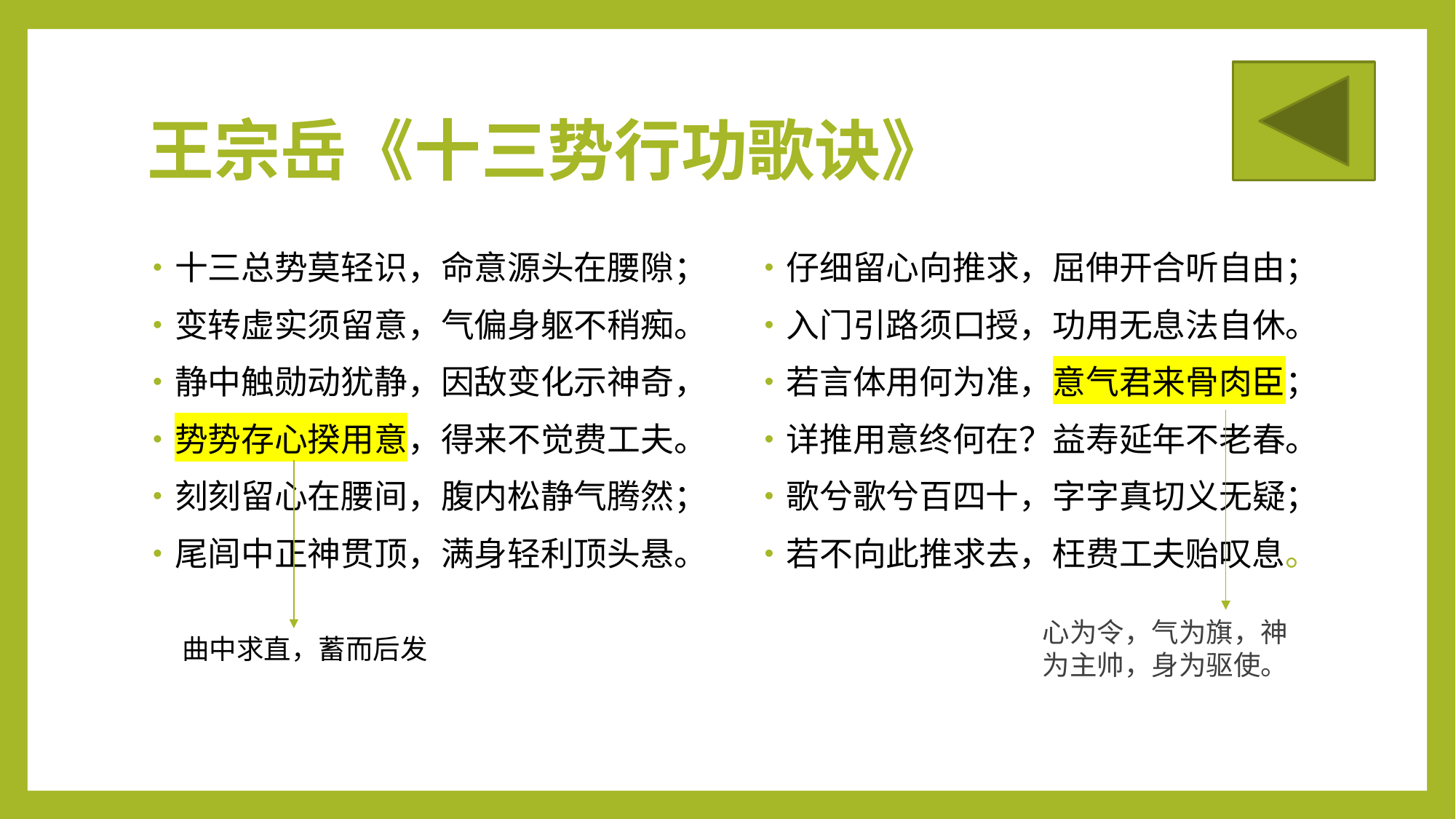

# 王宗岳《十三势行功歌诀》
十三总势莫轻识，命意源头在腰隙；
变转虚实须留意，气偏身躯不稍痴。
静中触勋动犹静，因敌变化示神奇，
势势存心揆用意，得来不觉费工夫。
刻刻留心在腰间，腹内松静气腾然；
尾闾中正神贯顶，满身轻利顶头悬。

仔细留心向推求，屈伸开合听自由；
入门引路须口授，功用无息法自休。
若言体用何为准，意气君来骨肉臣；
详推用意终何在？益寿延年不老春。
歌兮歌兮百四十，字字真切义无疑；
若不向此推求去，枉费工夫贻叹息。

心为令，气为旗，神为主帅，身为驱使。
曲中求直，蓄而后发